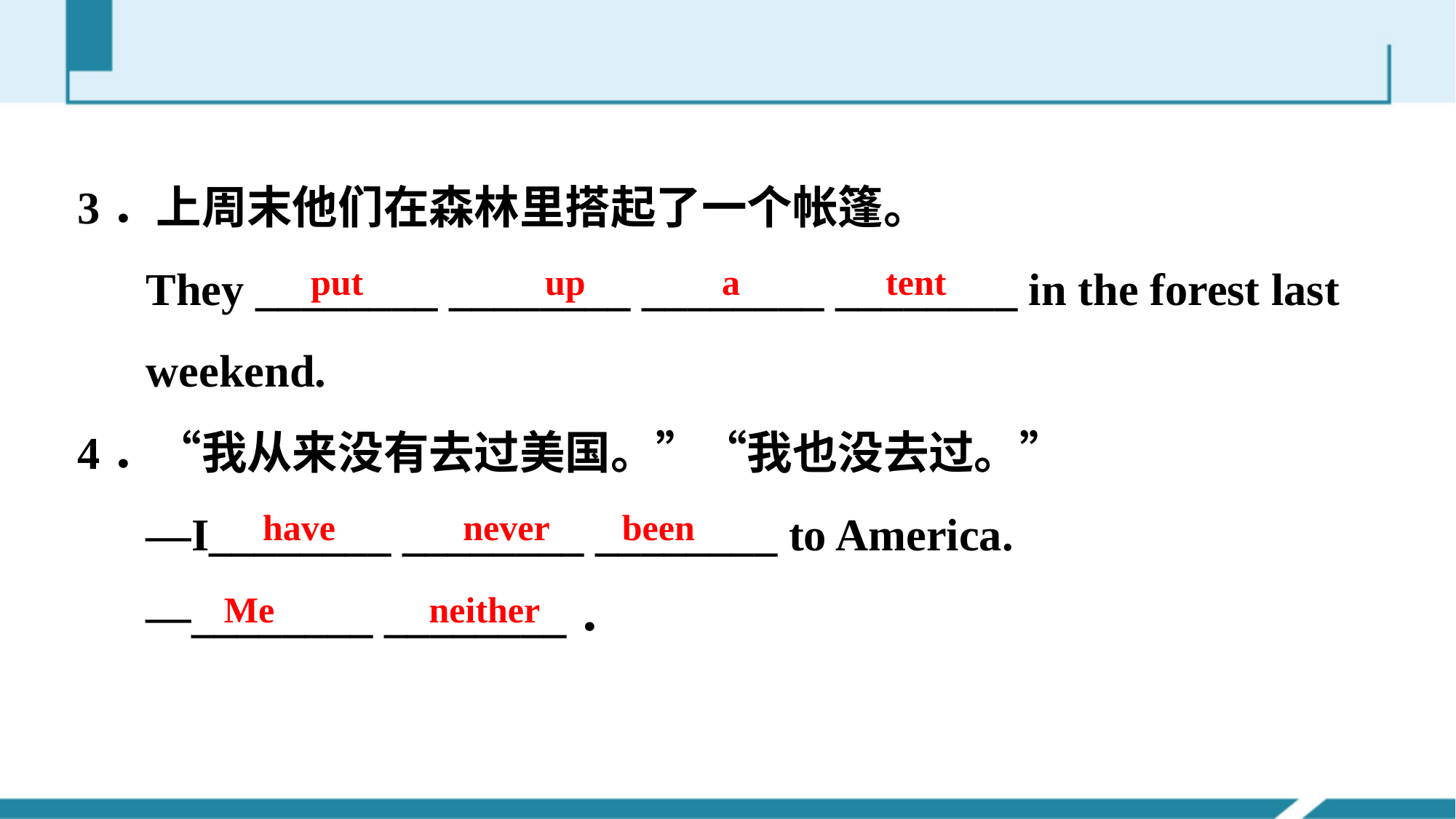

3．上周末他们在森林里搭起了一个帐篷。
      They ________ ________ ________ ________ in the forest last
      weekend.
4．“我从来没有去过美国。”“我也没去过。”
      —I________ ________ ________ to America.
      —________ ________．
put                    up               a                tent
have              never        been
Me                 neither